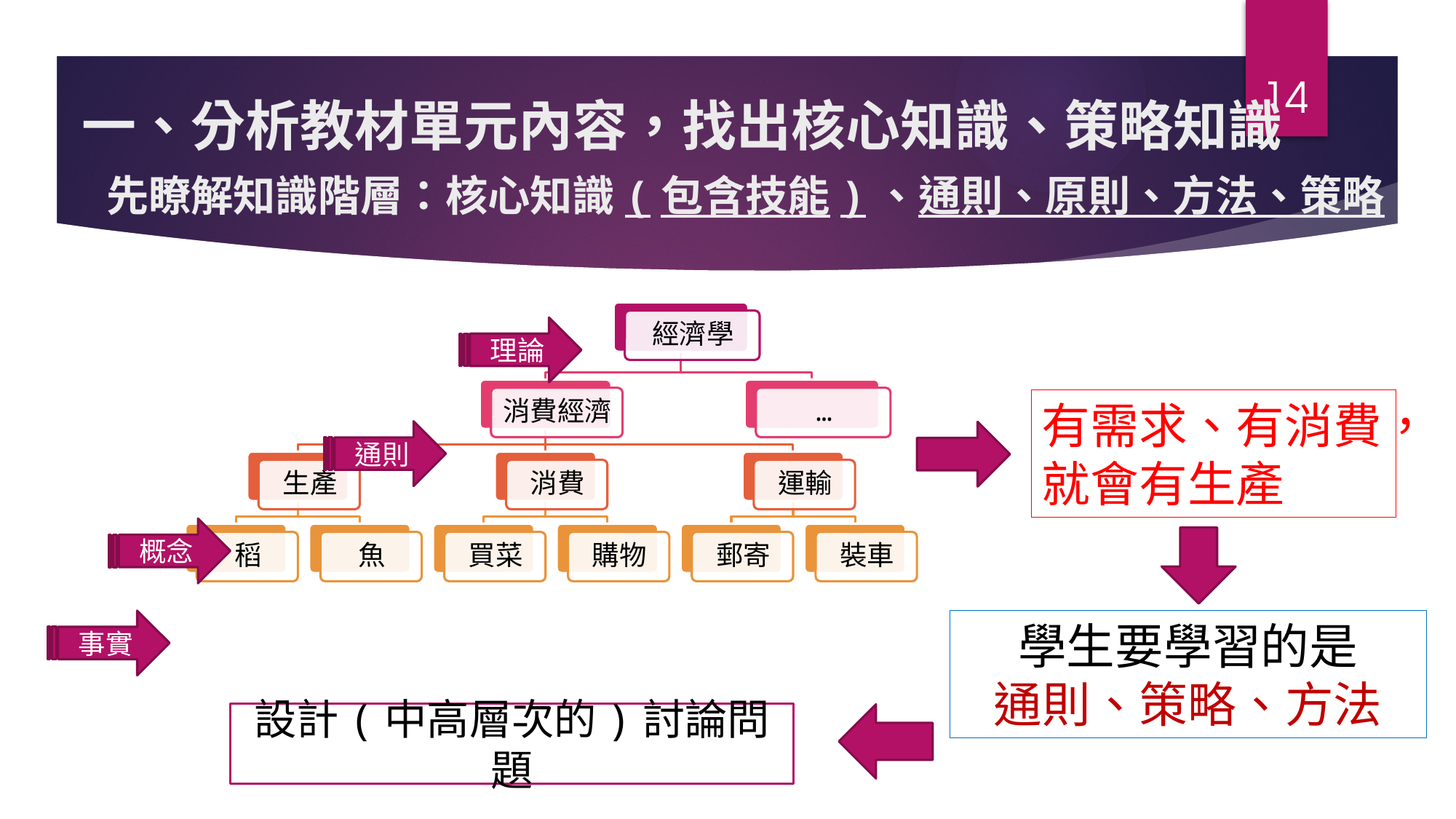

14
# 一、分析教材單元內容，找出核心知識、策略知識 先瞭解知識階層：核心知識(包含技能)、通則、原則、方法、策略
經濟學
…
消費經濟
生產
稻
魚
消費
買菜
購物
運輸
郵寄
裝車
理論
通則
概念
事實
有需求、有消費，就會有生產

學生要學習的是
通則、策略、方法
設計(中高層次的)討論問題